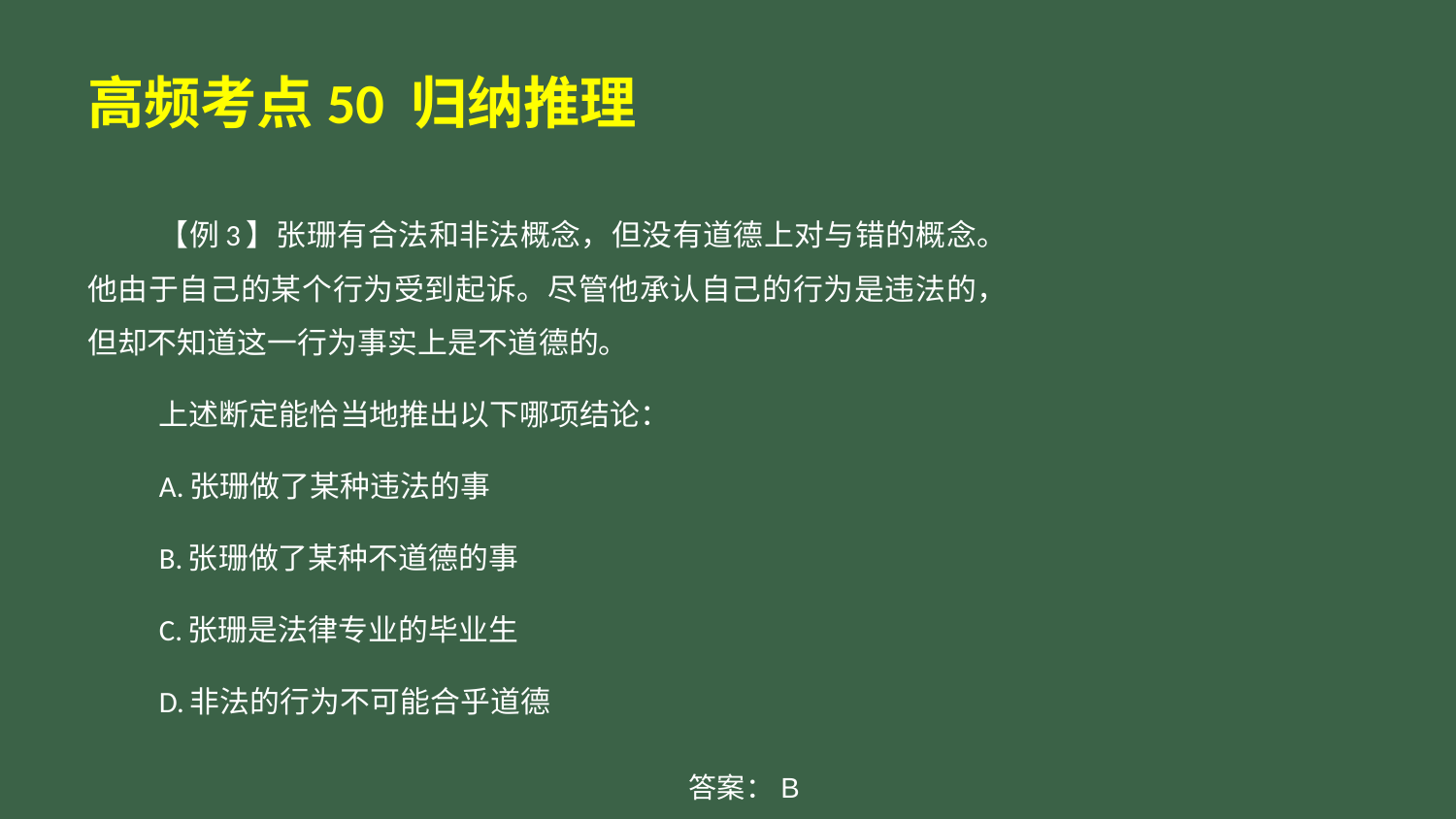

# 高频考点50 归纳推理
【例3】张珊有合法和非法概念，但没有道德上对与错的概念。他由于自己的某个行为受到起诉。尽管他承认自己的行为是违法的，但却不知道这一行为事实上是不道德的。
上述断定能恰当地推出以下哪项结论：
A.张珊做了某种违法的事
B.张珊做了某种不道德的事
C.张珊是法律专业的毕业生
D.非法的行为不可能合乎道德

答案：B